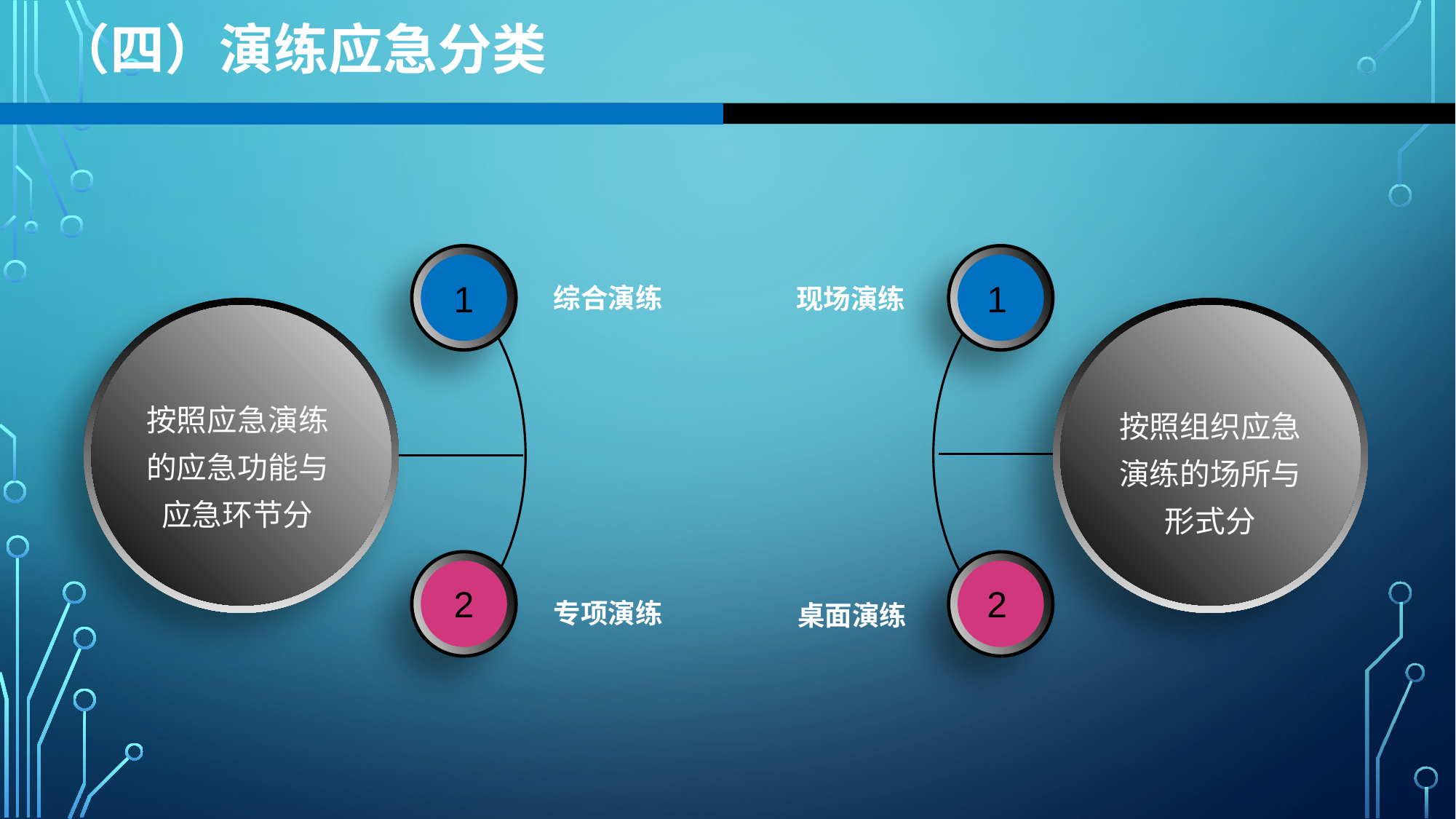

（四）演练应急分类

1
1
综合演练
现场演练

按照应急演练的应急功能与应急环节分
按照组织应急演练的场所与形式分

2
2
专项演练
桌面演练